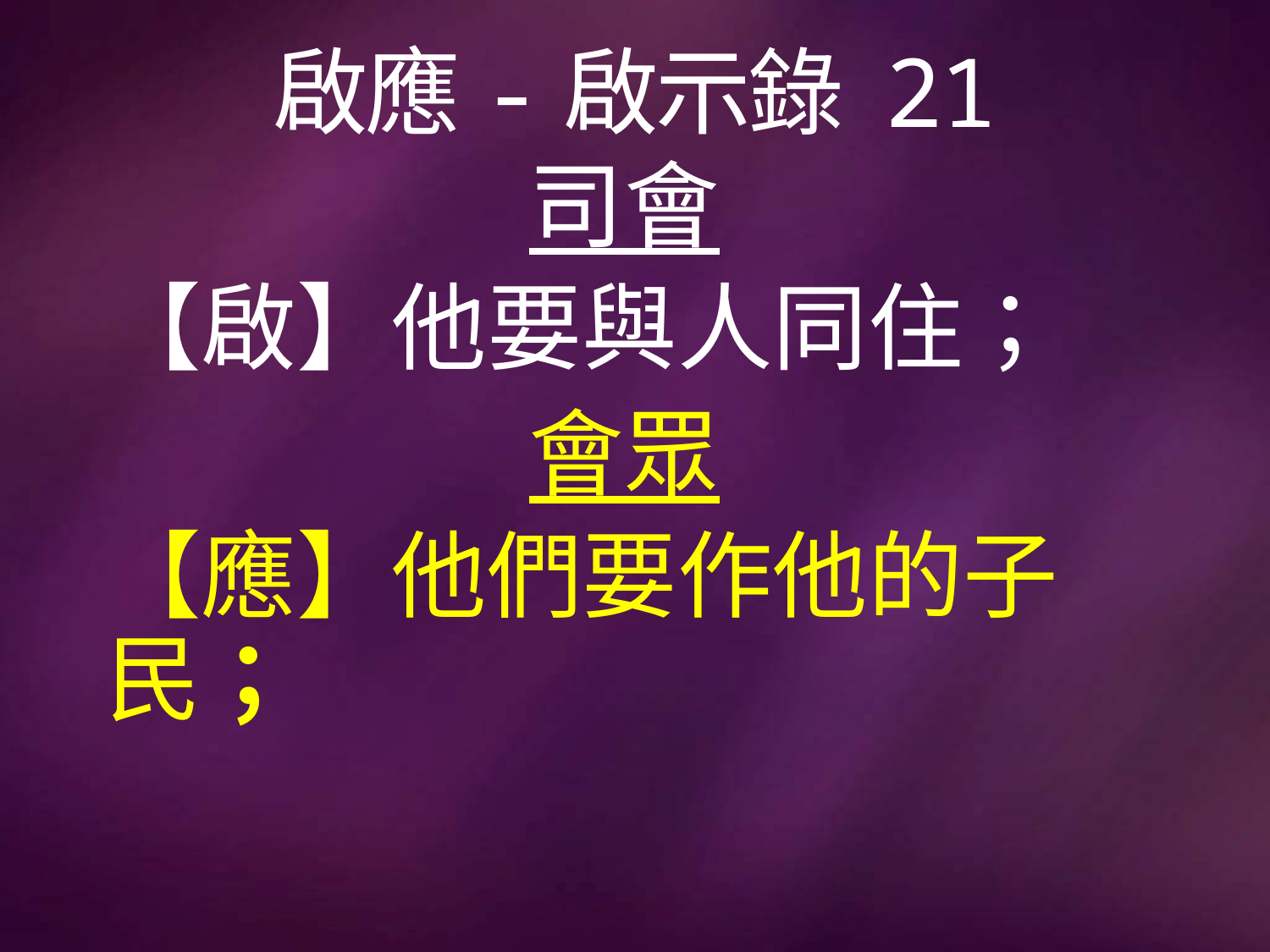

# 啟應-啟示錄 21
司會
【啟】他要與人同住；

會眾
【應】他們要作他的子民；